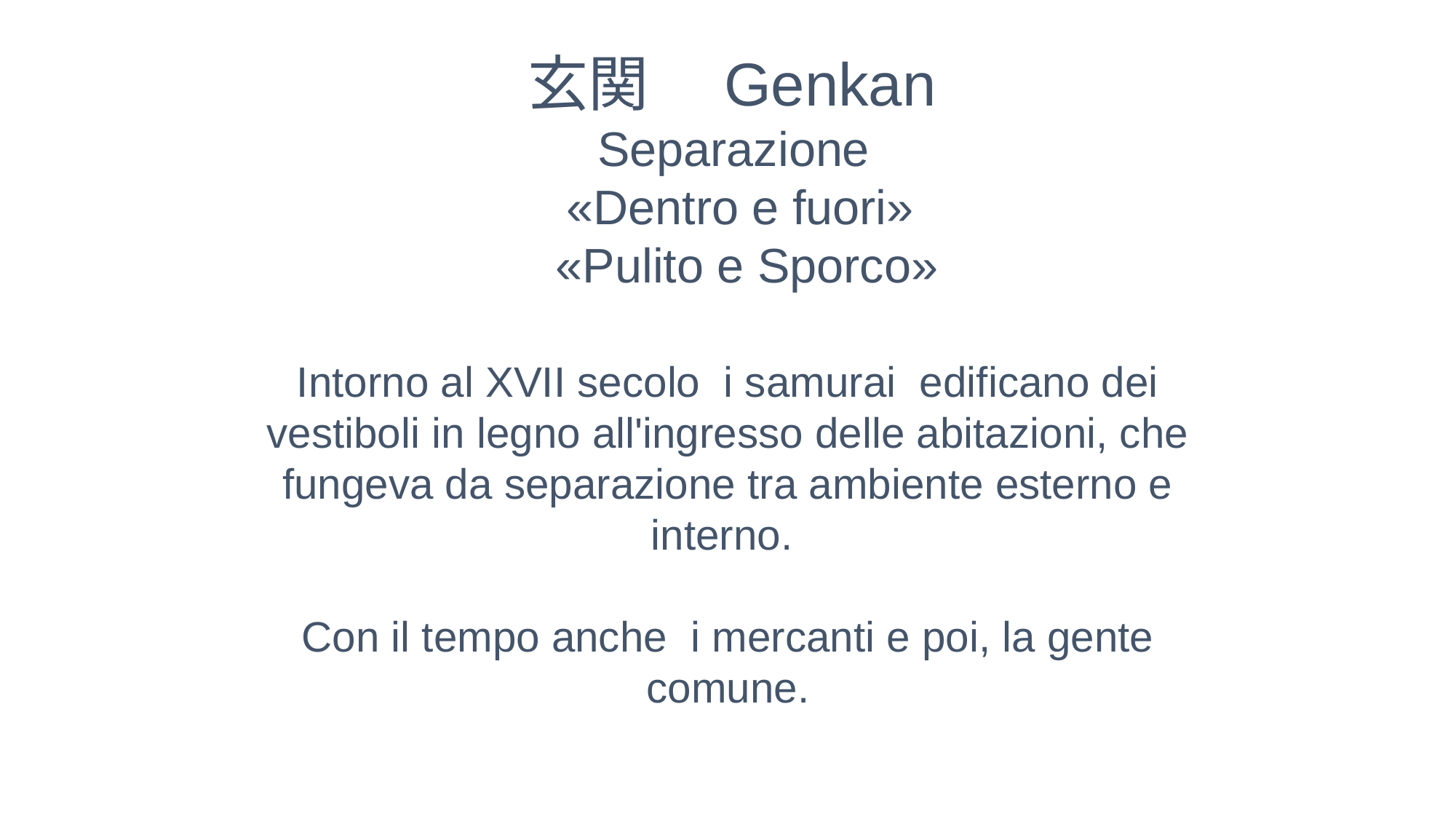

玄関　Genkan
Separazione
«Dentro e fuori»
 «Pulito e Sporco»
Intorno al XVII secolo  i samurai  edificano dei vestiboli in legno all'ingresso delle abitazioni, che fungeva da separazione tra ambiente esterno e interno.

Con il tempo anche  i mercanti e poi, la gente comune.